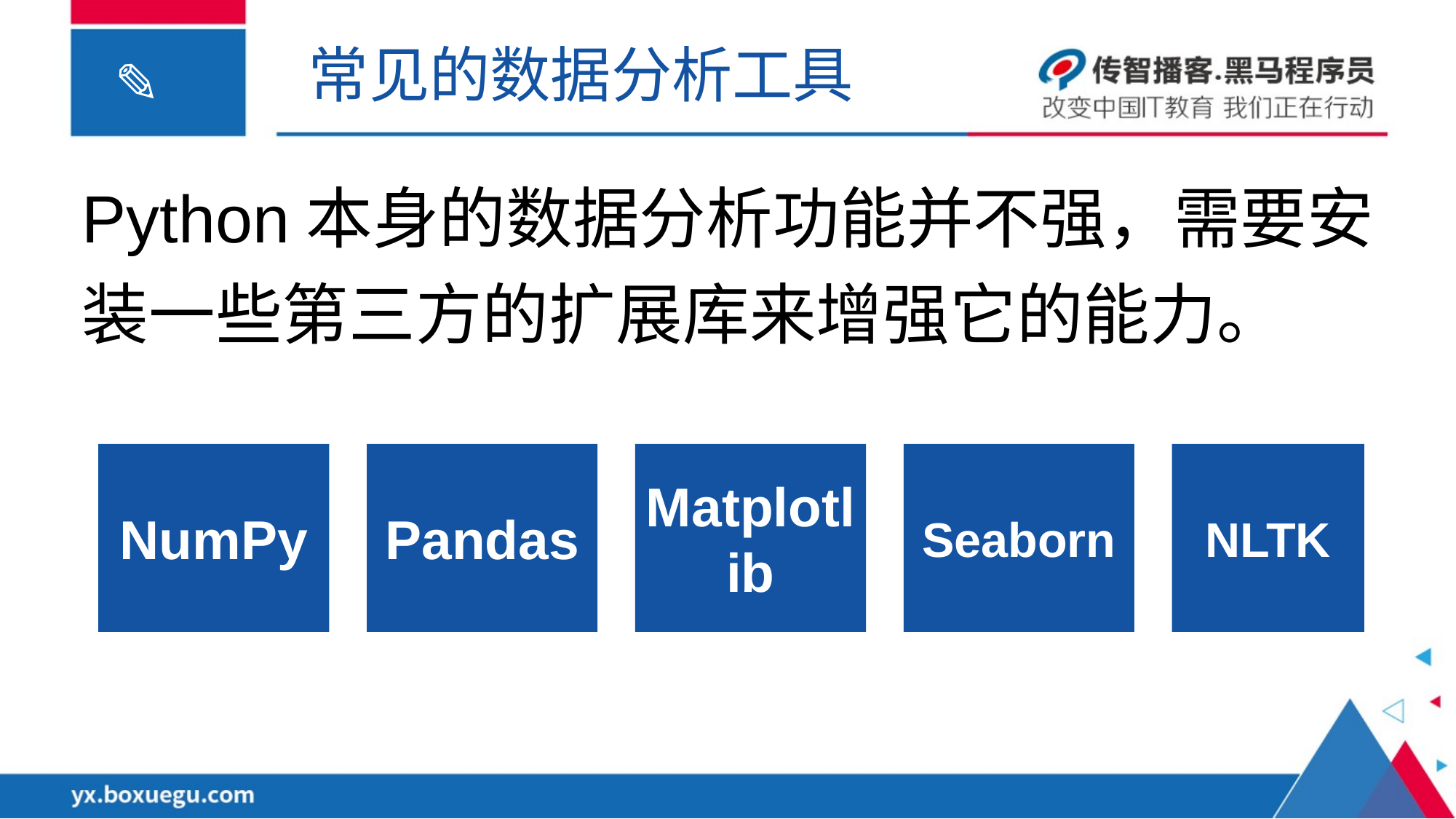

常见的数据分析工具
Python本身的数据分析功能并不强，需要安装一些第三方的扩展库来增强它的能力。
Seaborn
NLTK
NumPy
Pandas
Matplotlib